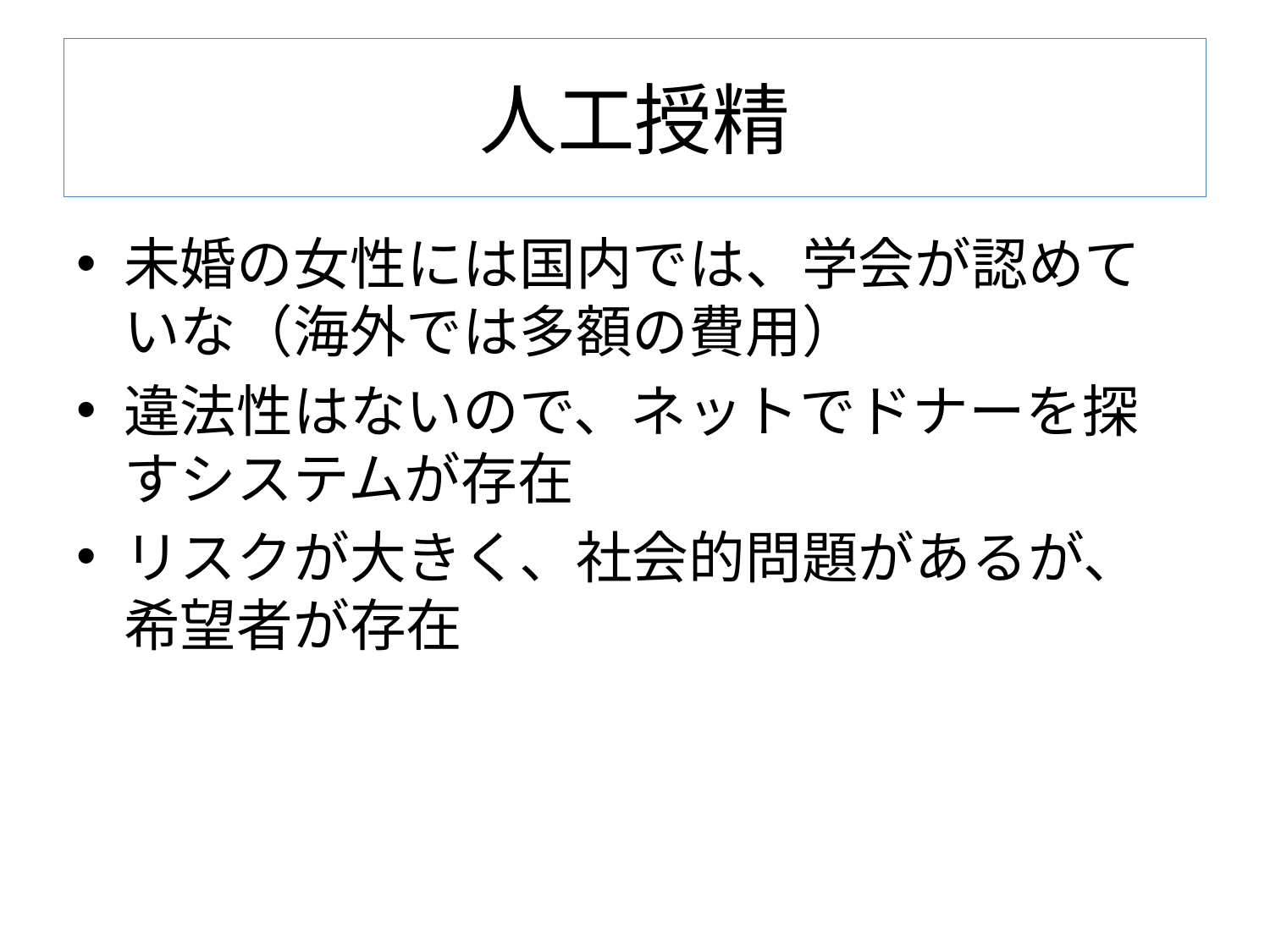

# 人工授精
未婚の女性には国内では、学会が認めていな（海外では多額の費用）
違法性はないので、ネットでドナーを探すシステムが存在
リスクが大きく、社会的問題があるが、希望者が存在